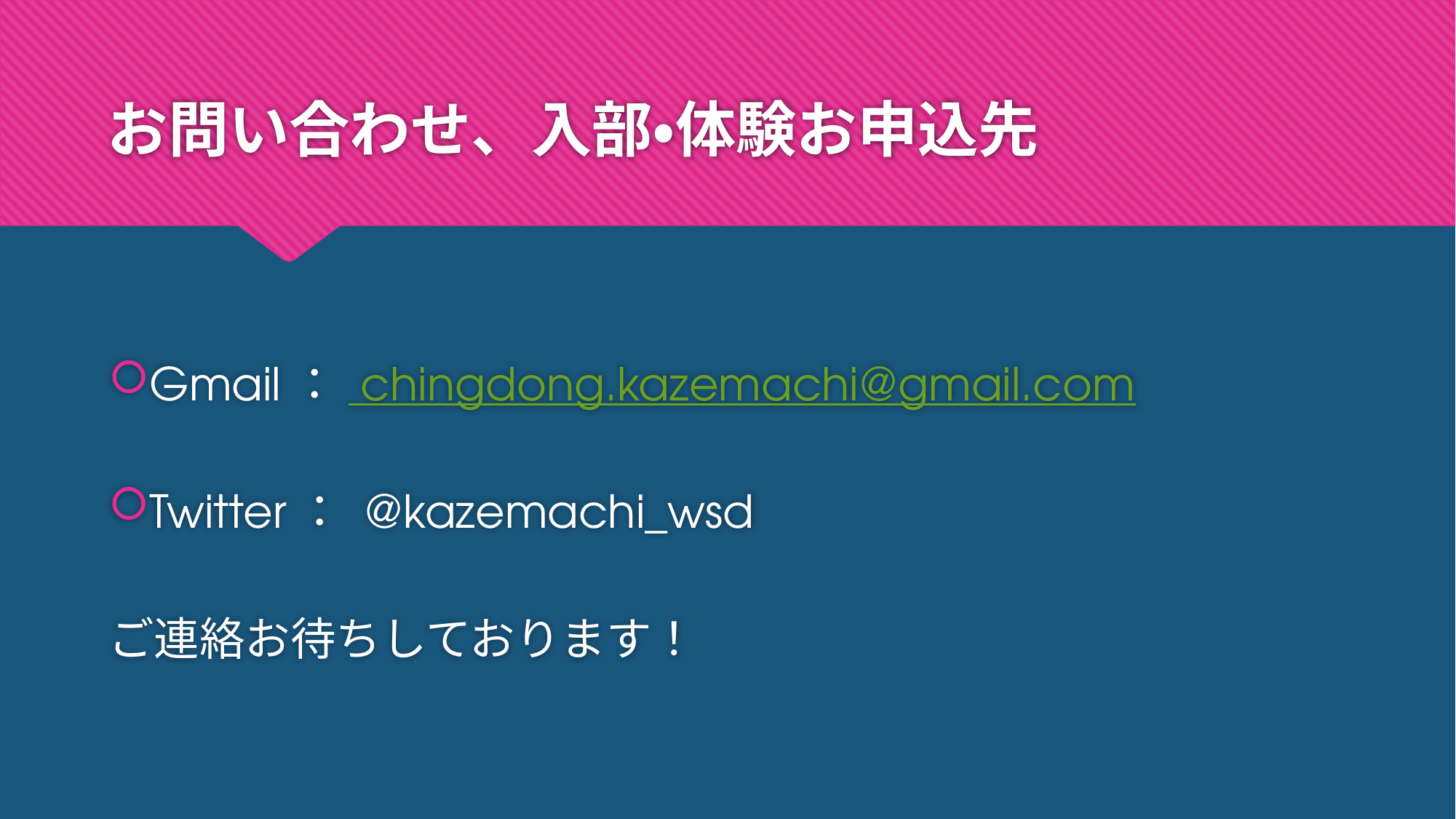

# お問い合わせ、入部・体験お申込先
Gmail： chingdong.kazemachi@gmail.com
Twitter： @kazemachi_wsd
ご連絡お待ちしております！